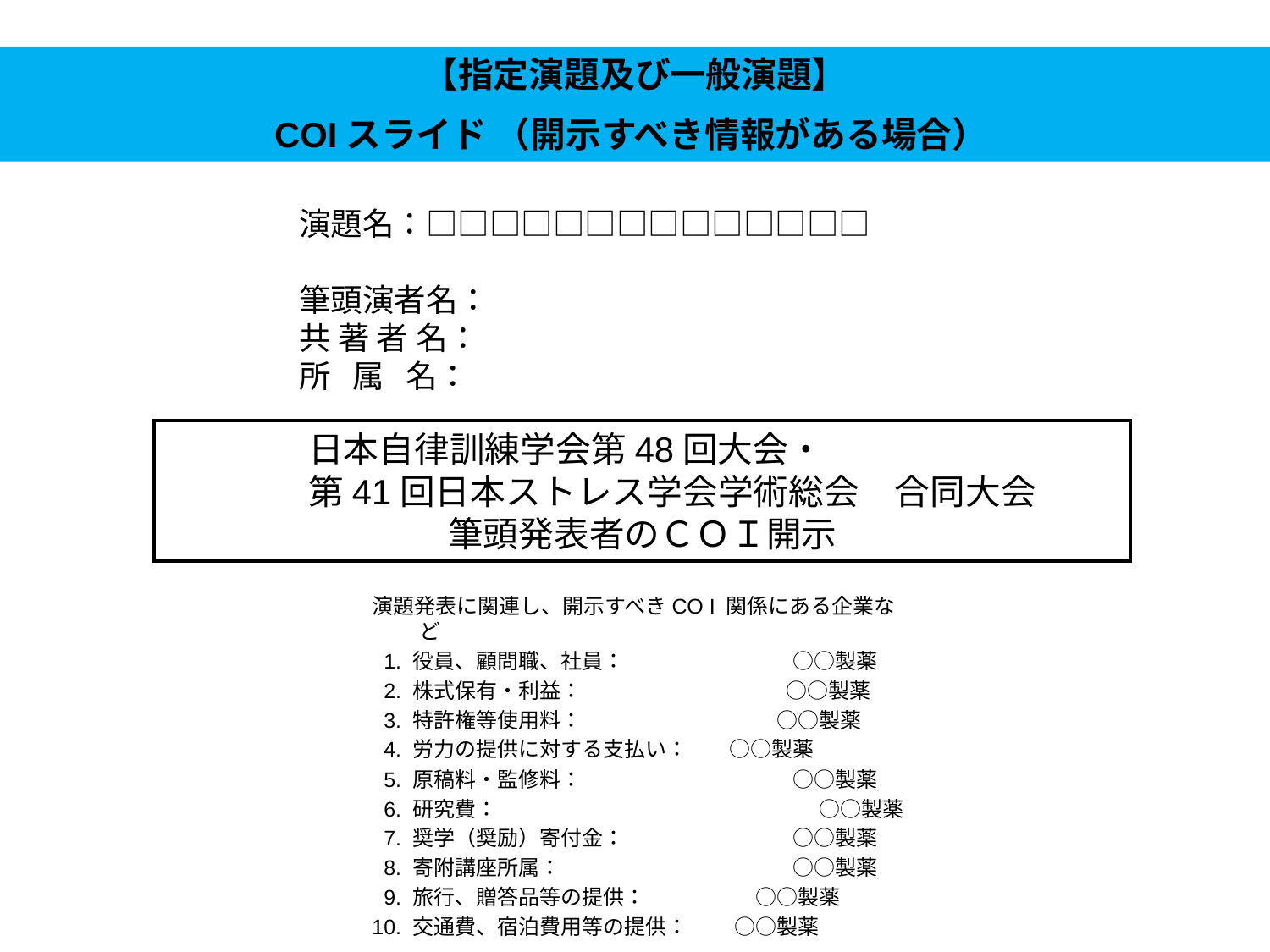

【指定演題及び一般演題】
COIスライド （開示すべき情報がある場合）
演題名：□□□□□□□□□□□□□□

筆頭演者名：
共 著 者 名：
所   属   名：

　　　　日本自律訓練学会第48回大会・
　　　　第41回日本ストレス学会学術総会　合同大会
筆頭発表者のＣＯＩ開示
演題発表に関連し、開示すべきCO I 関係にある企業など
  1. 役員、顧問職、社員：　　　　　　　　○○製薬
  2. 株式保有・利益：　　　　　　　　　   ○○製薬
  3. 特許権等使用料：　　　　　　　　　 ○○製薬
  4. 労力の提供に対する支払い：　　○○製薬
  5. 原稿料・監修料：　　　　　　　　　　○○製薬
  6. 研究費：　　　　　　　　　　　　　　　 ○○製薬
  7. 奨学（奨励）寄付金：　　　　　　　　○○製薬
  8. 寄附講座所属：　　　　　　　　　　　○○製薬
  9. 旅行、贈答品等の提供：　　　　　 ○○製薬
10. 交通費、宿泊費用等の提供：　　 ○○製薬